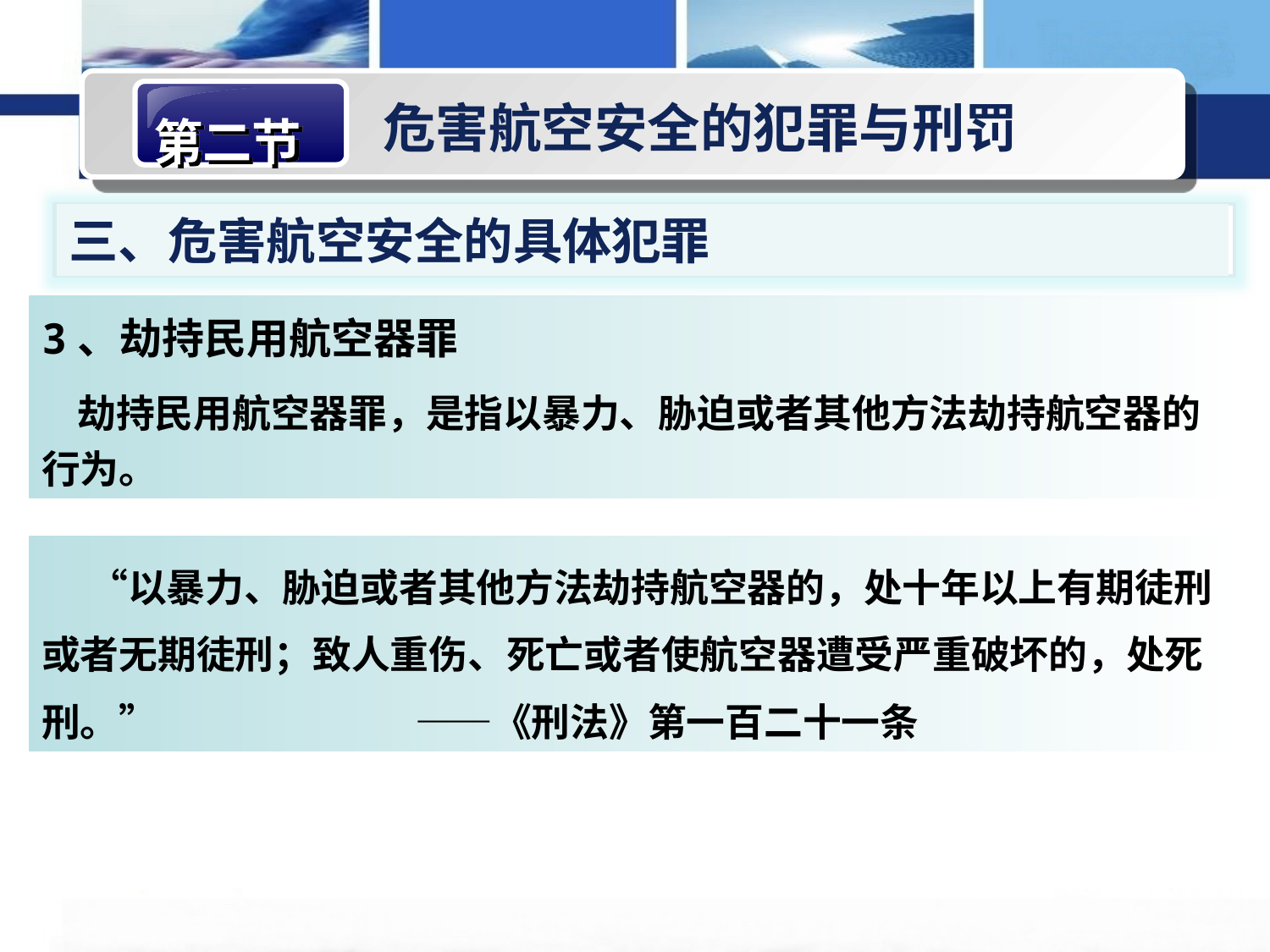

第二节
危害航空安全的犯罪与刑罚

三、危害航空安全的具体犯罪
3、劫持民用航空器罪
   劫持民用航空器罪，是指以暴力、胁迫或者其他方法劫持航空器的行为。
　 “以暴力、胁迫或者其他方法劫持航空器的，处十年以上有期徒刑或者无期徒刑；致人重伤、死亡或者使航空器遭受严重破坏的，处死刑。”                             ——《刑法》第一百二十一条
13